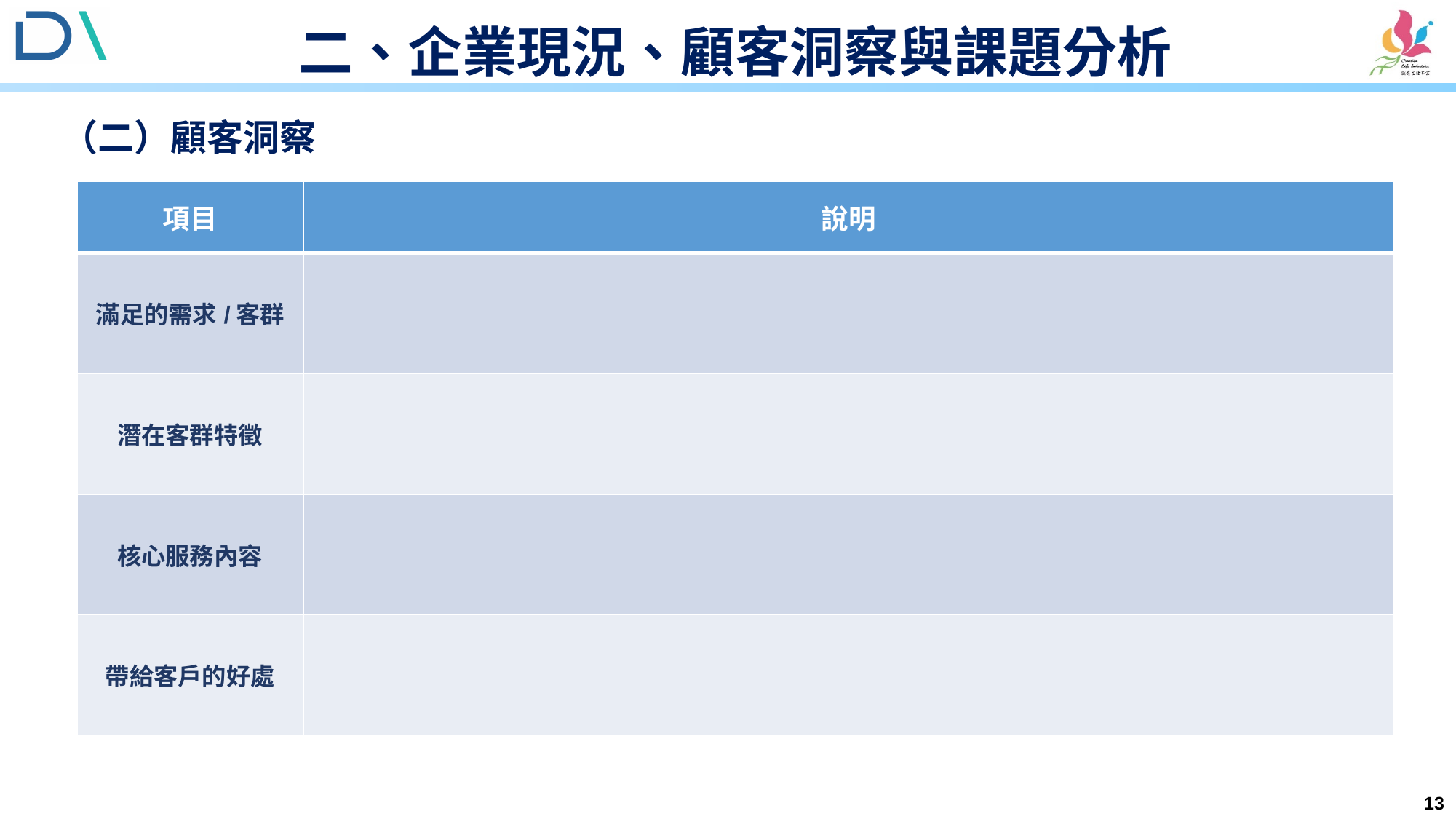

# 二、企業現況、顧客洞察與課題分析

（二）顧客洞察
| 項目 | 說明 |
| --- | --- |
| 滿足的需求/客群 |  |
| 潛在客群特徵 |  |
| 核心服務內容 |  |
| 帶給客戶的好處 |  |
13